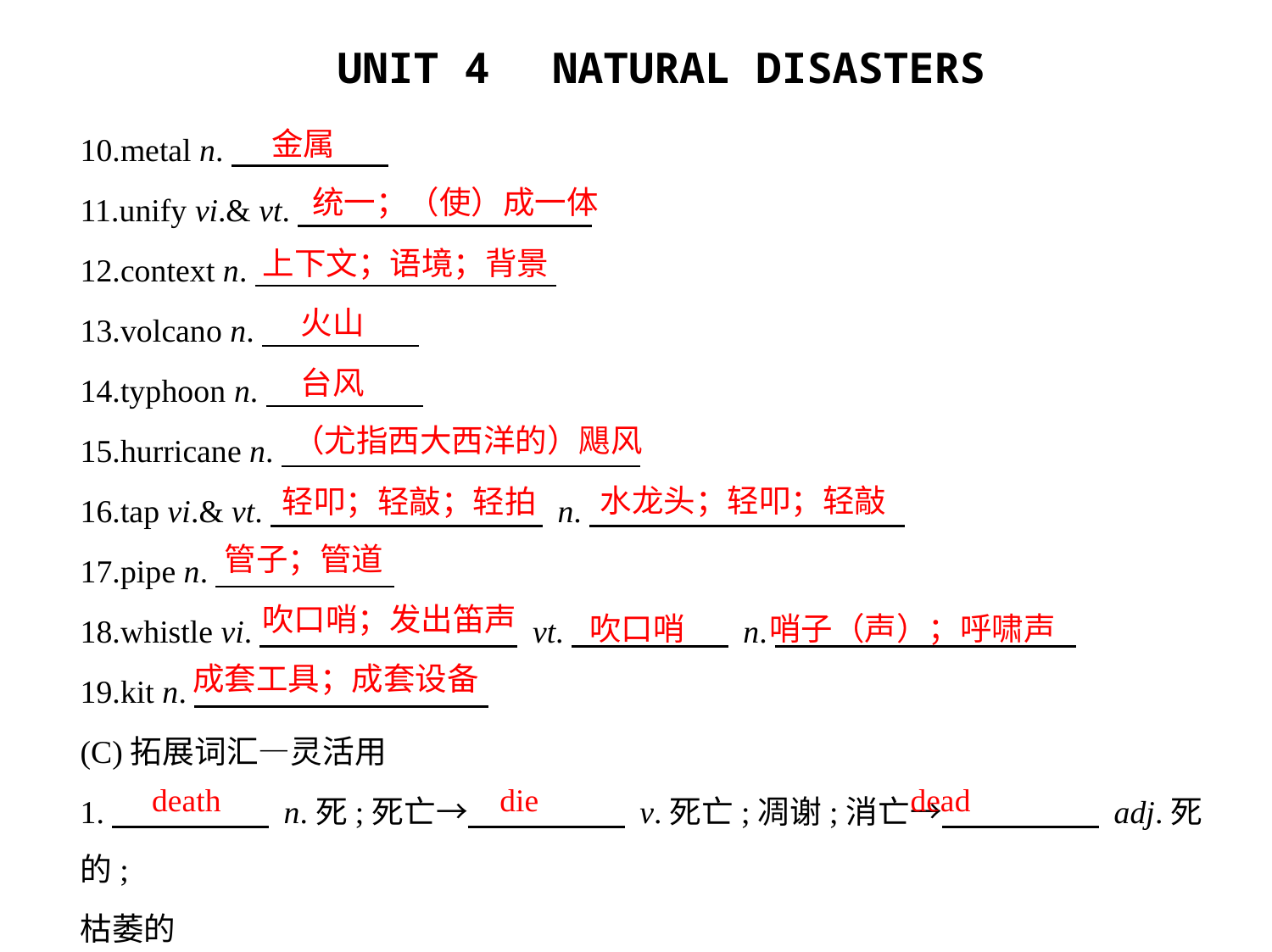

10.metal n.
11.unify vi.& vt.
12.context n.
13.volcano n.
14.typhoon n.
15.hurricane n.
16.tap vi.& vt.　　                　　     n.
17.pipe n.
18.whistle vi.　　　              　     vt.　　　　     n.
19.kit n.
(C)拓展词汇—灵活用
1.　　　　     n.死;死亡→　　　　     v.死亡;凋谢;消亡→　　　　     adj.死的;
枯萎的

金属
统一；（使）成一体
上下文；语境；背景
火山
台风
（尤指西大西洋的）飓风
水龙头；轻叩；轻敲
轻叩；轻敲；轻拍
管子；管道
吹口哨
哨子（声）；呼啸声
吹口哨；发出笛声
成套工具；成套设备
death
die
dead